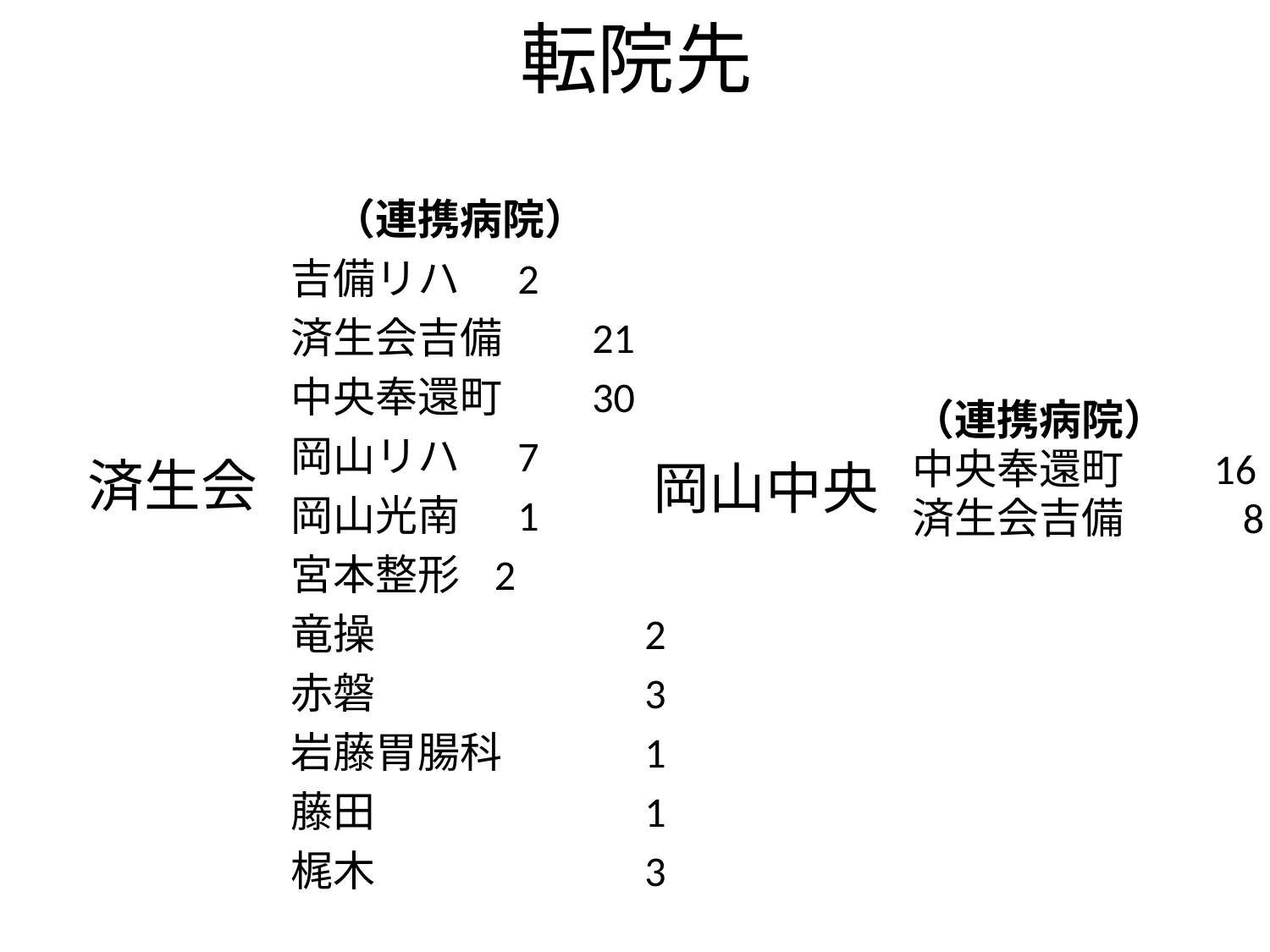

# 転院先
　（連携病院）
吉備リハ	　2
済生会吉備	21
中央奉還町	30
岡山リハ	　7
岡山光南	　1
宮本整形	  2
竜操		　2
赤磐		　3
岩藤胃腸科	　1
藤田		　1
梶木		　3
（連携病院）
中央奉還町	16
済生会吉備   	  8
済生会
岡山中央